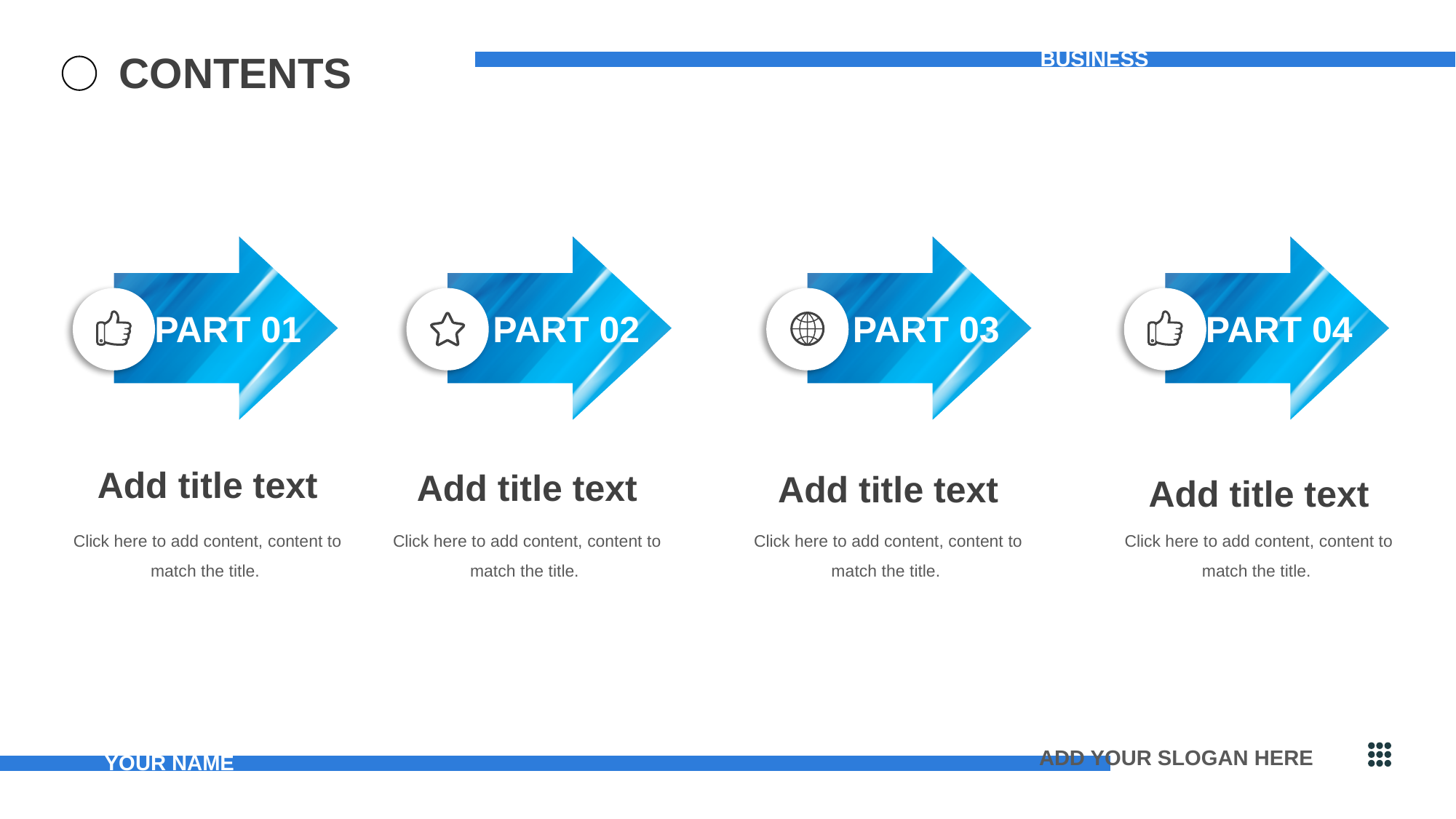

行业PPT模板http://www.1ppt.com/hangye/
business
CONTENTS

ADD YOUR SLOGAN HERE
YOUR NAME

PART 01

PART 02

PART 03

PART 04

Add title text
Click here to add content, content to match the title.
Add title text
Click here to add content, content to match the title.
Add title text
Click here to add content, content to match the title.
Add title text
Click here to add content, content to match the title.